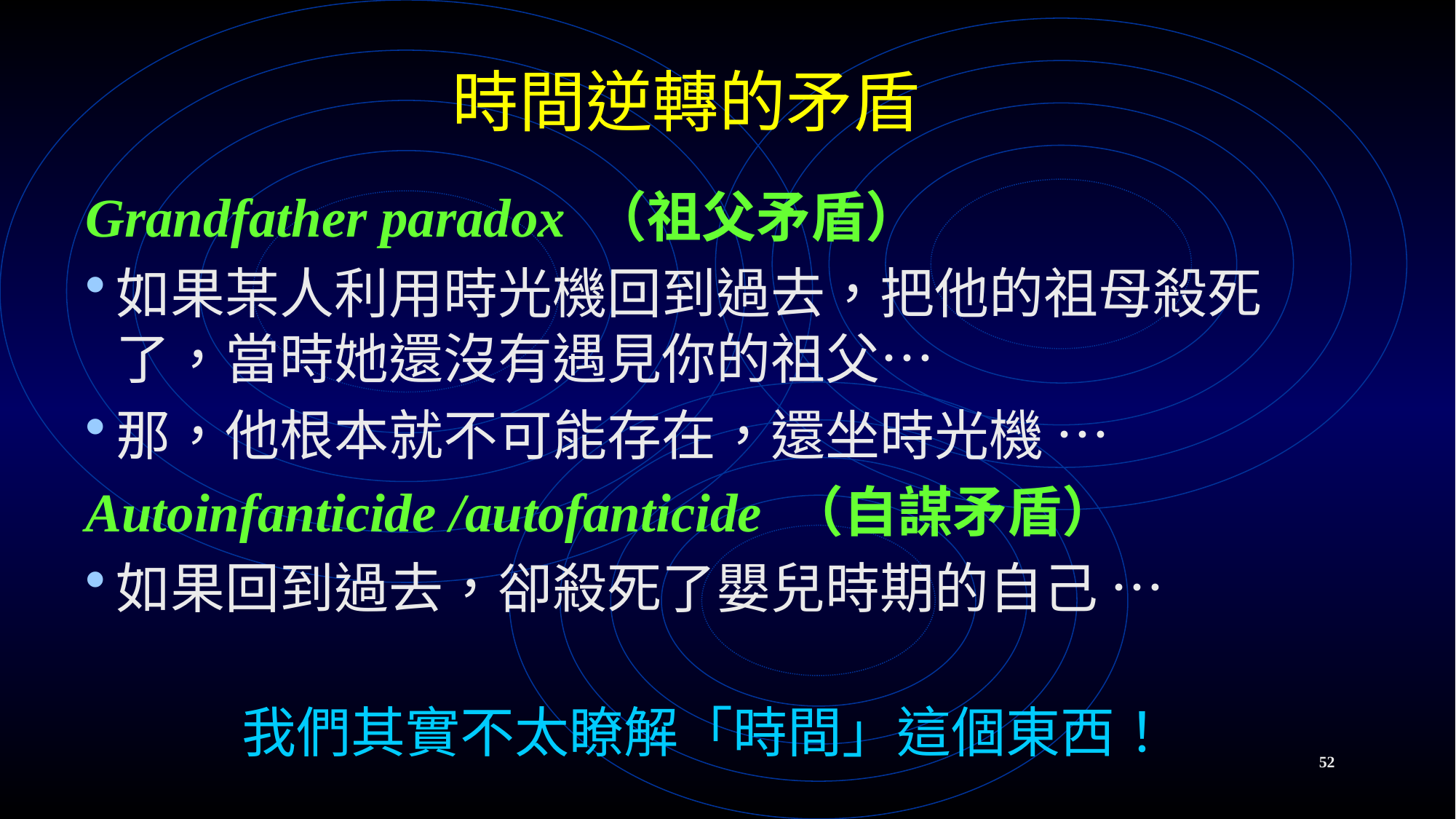

時間逆轉的矛盾
Grandfather paradox （祖父矛盾）
如果某人利用時光機回到過去，把他的祖母殺死了，當時她還沒有遇見你的祖父…
那，他根本就不可能存在，還坐時光機 …
Autoinfanticide /autofanticide （自謀矛盾）
如果回到過去，卻殺死了嬰兒時期的自己 …
我們其實不太瞭解「時間」這個東西！
52